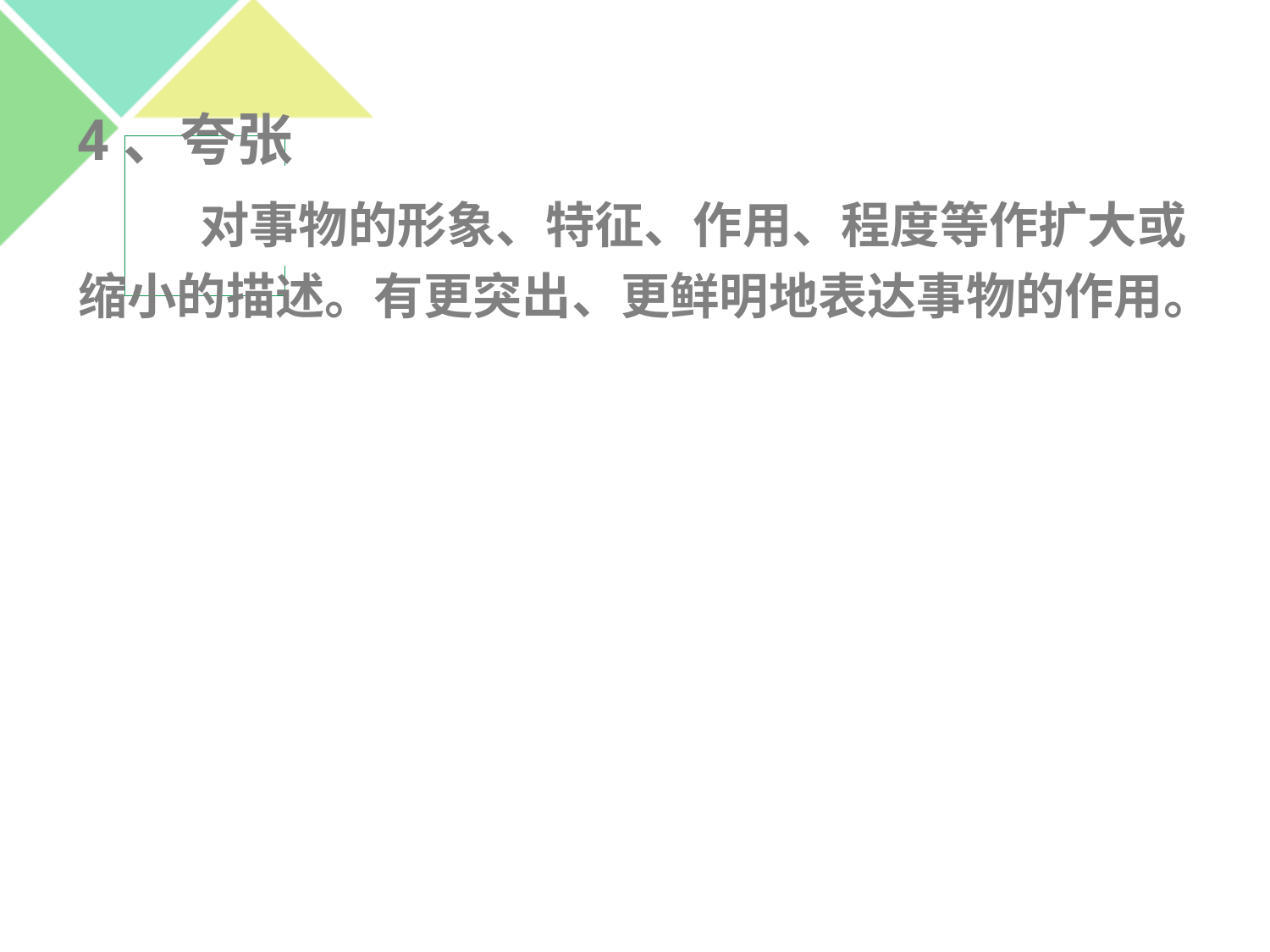

4、夸张
          对事物的形象、特征、作用、程度等作扩大或缩小的描述。有更突出、更鲜明地表达事物的作用。